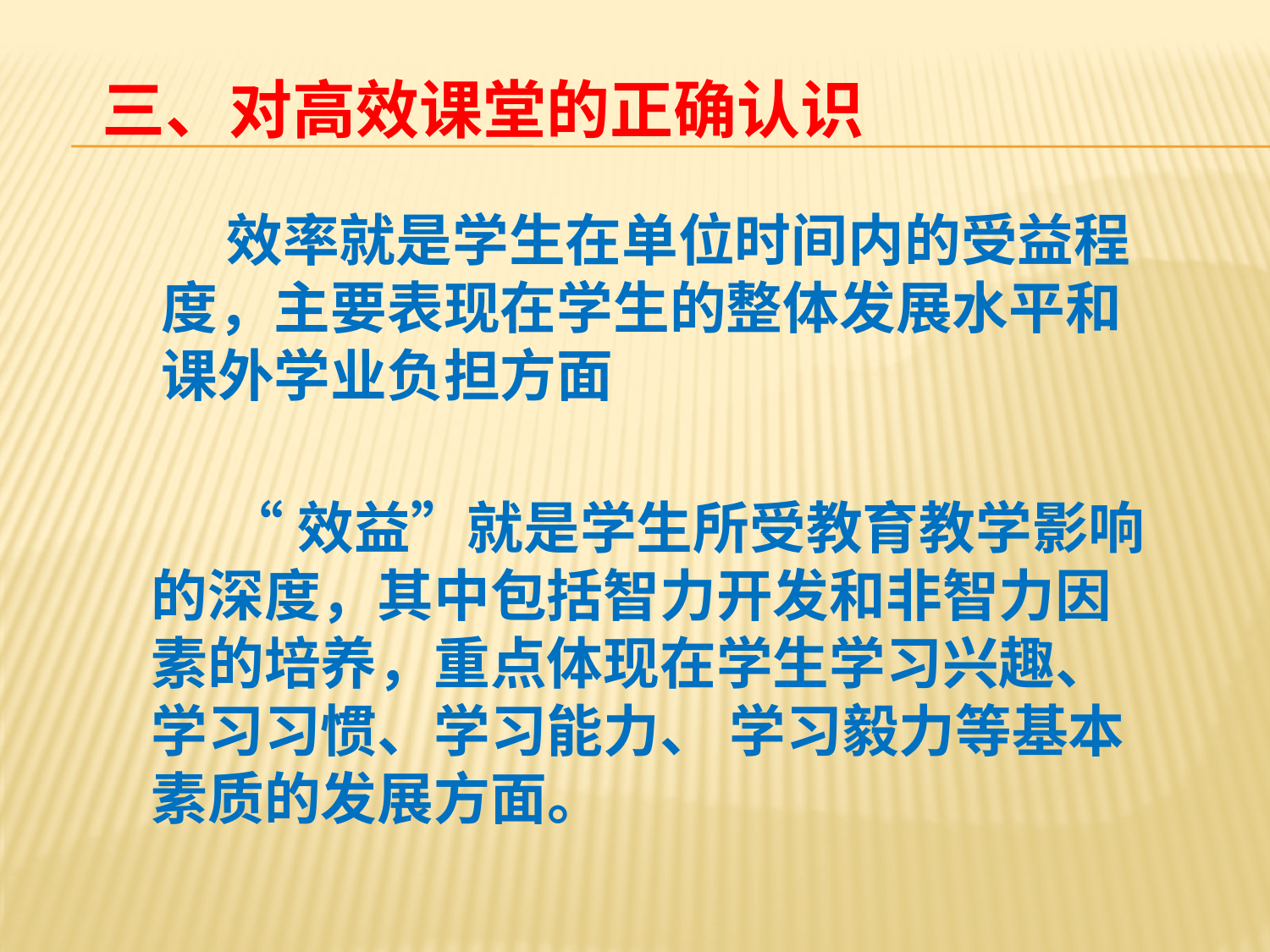

# 三、对高效课堂的正确认识
    效率就是学生在单位时间内的受益程度，主要表现在学生的整体发展水平和课外学业负担方面

      “效益”就是学生所受教育教学影响的深度，其中包括智力开发和非智力因素的培养，重点体现在学生学习兴趣、学习习惯、学习能力、 学习毅力等基本素质的发展方面。